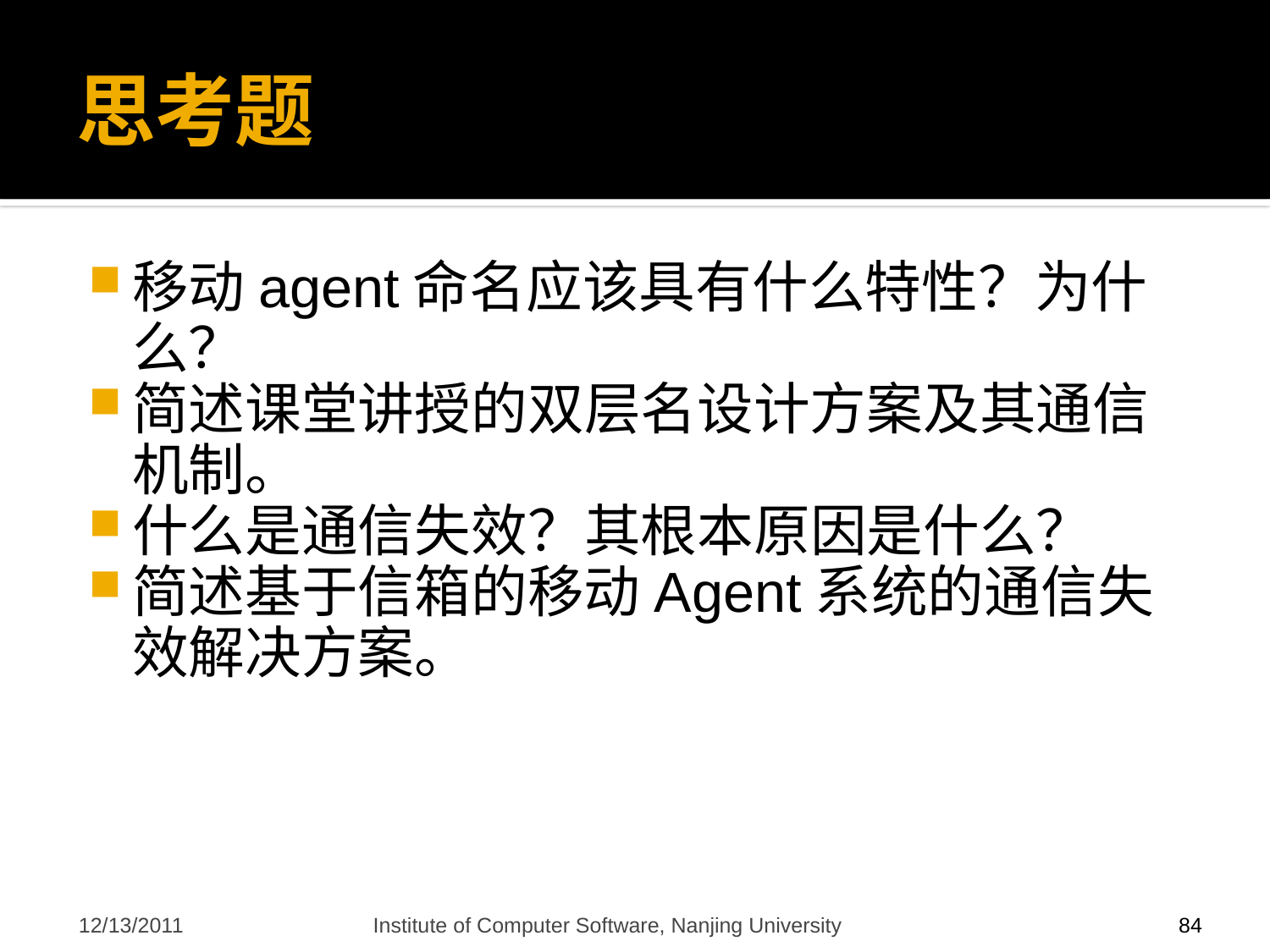

# 思考题
移动agent命名应该具有什么特性？为什么？
简述课堂讲授的双层名设计方案及其通信机制。
什么是通信失效？其根本原因是什么？
简述基于信箱的移动Agent系统的通信失效解决方案。
84
12/13/2011
Institute of Computer Software, Nanjing University
84